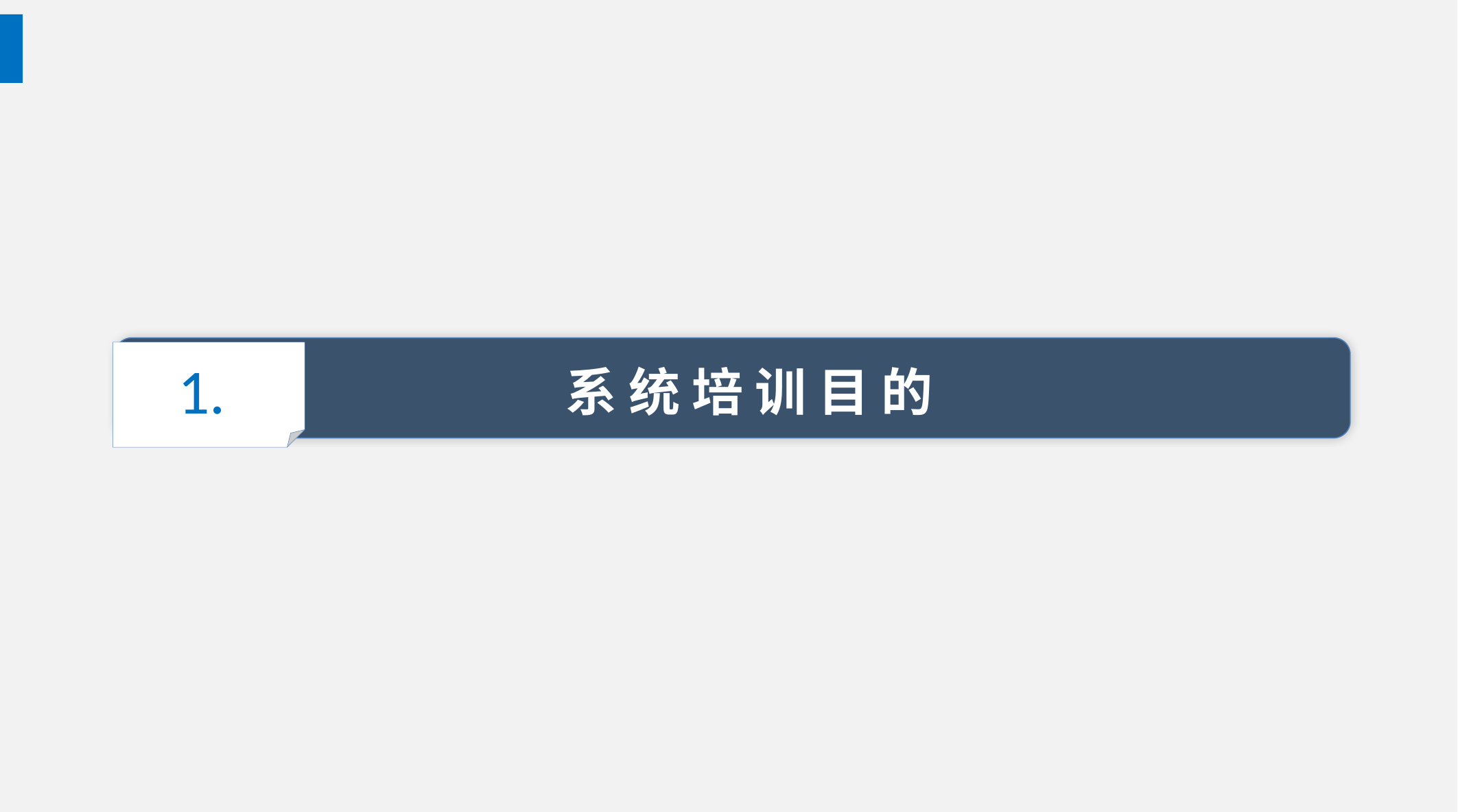

1.
系 统 培 训 目 的